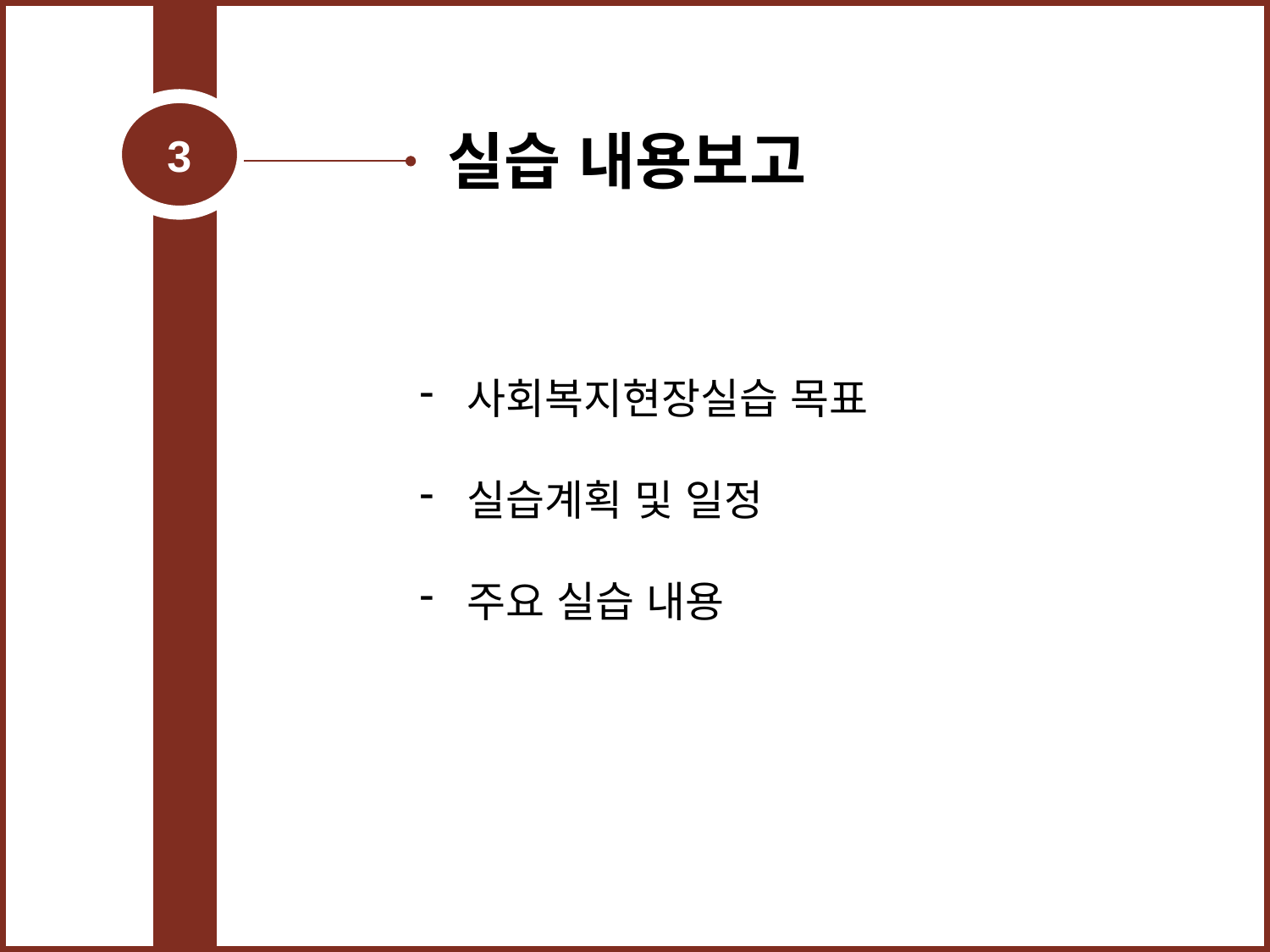

3
실습 내용보고

사회복지현장실습 목표

실습계획 및 일정

주요 실습 내용